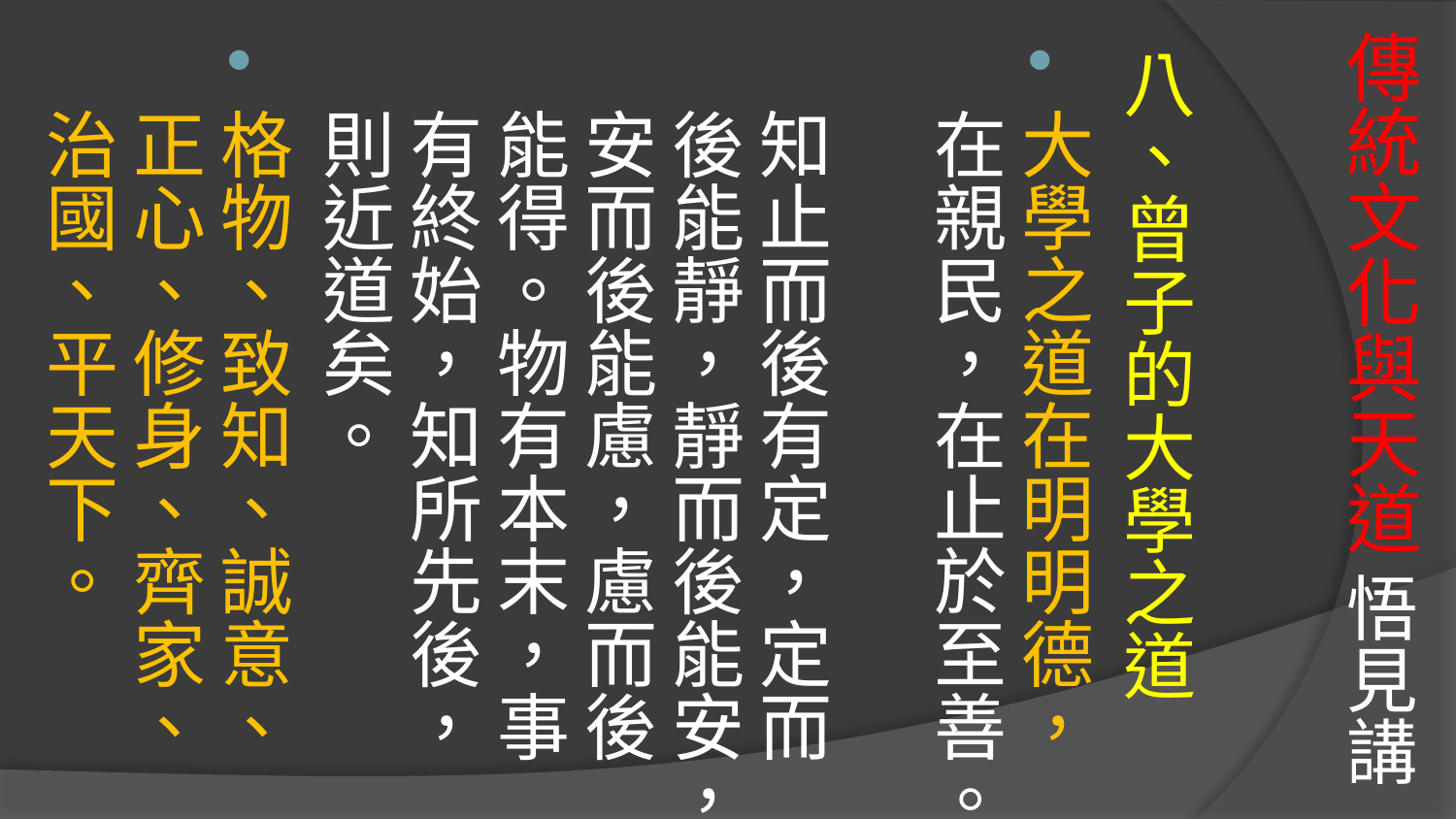

# 傳統文化與天道 悟見講
八、曾子的大學之道
大學之道在明明德，在親民，在止於至善。
知止而後有定，定而後能靜，靜而後能安，安而後能慮，慮而後能得。物有本末，事有終始，知所先後，則近道矣。
格物、致知、誠意、正心、修身、齊家、治國、平天下。